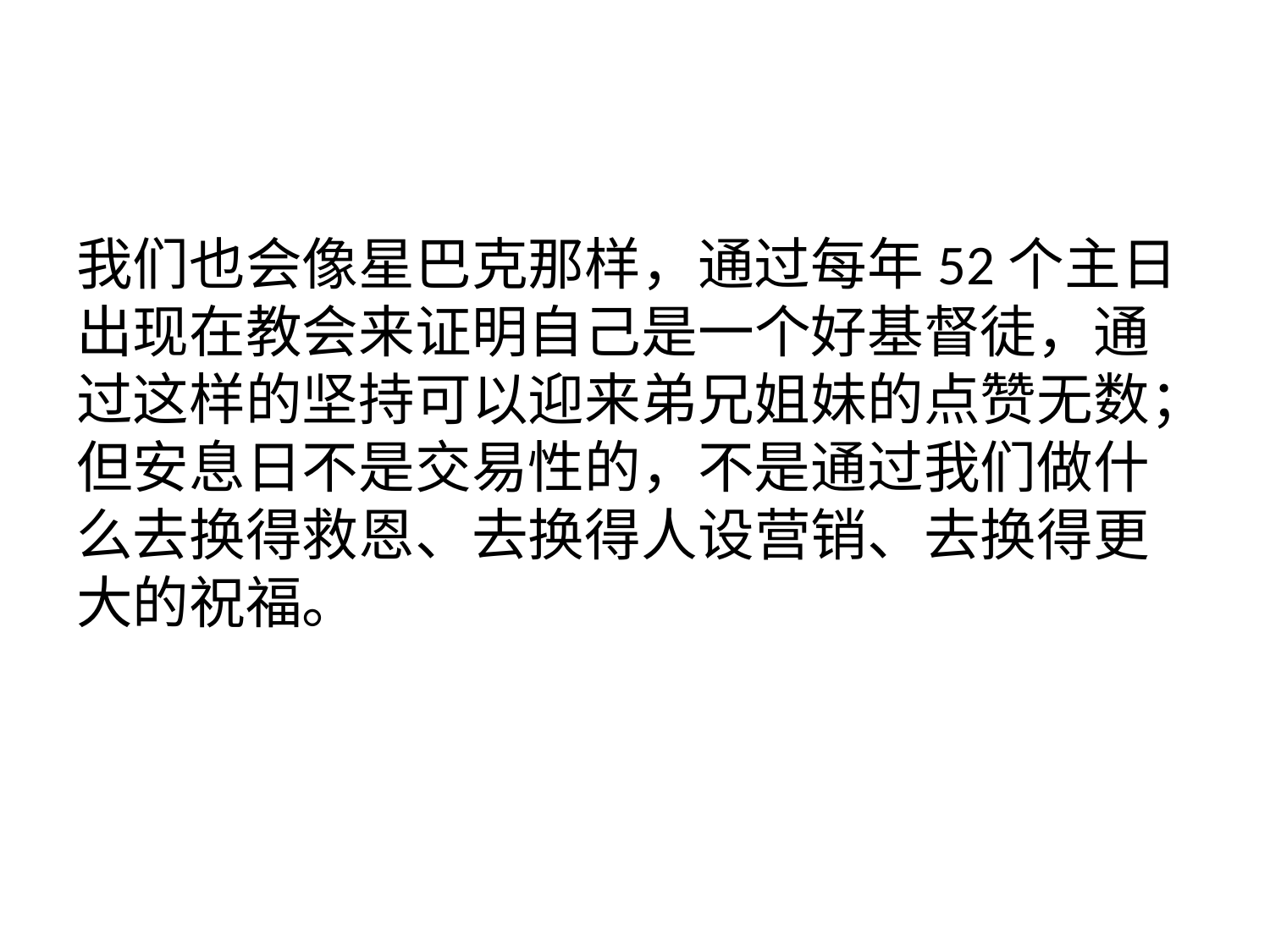

#
我们也会像星巴克那样，通过每年52个主日出现在教会来证明自己是一个好基督徒，通过这样的坚持可以迎来弟兄姐妹的点赞无数；但安息日不是交易性的，不是通过我们做什么去换得救恩、去换得人设营销、去换得更大的祝福。